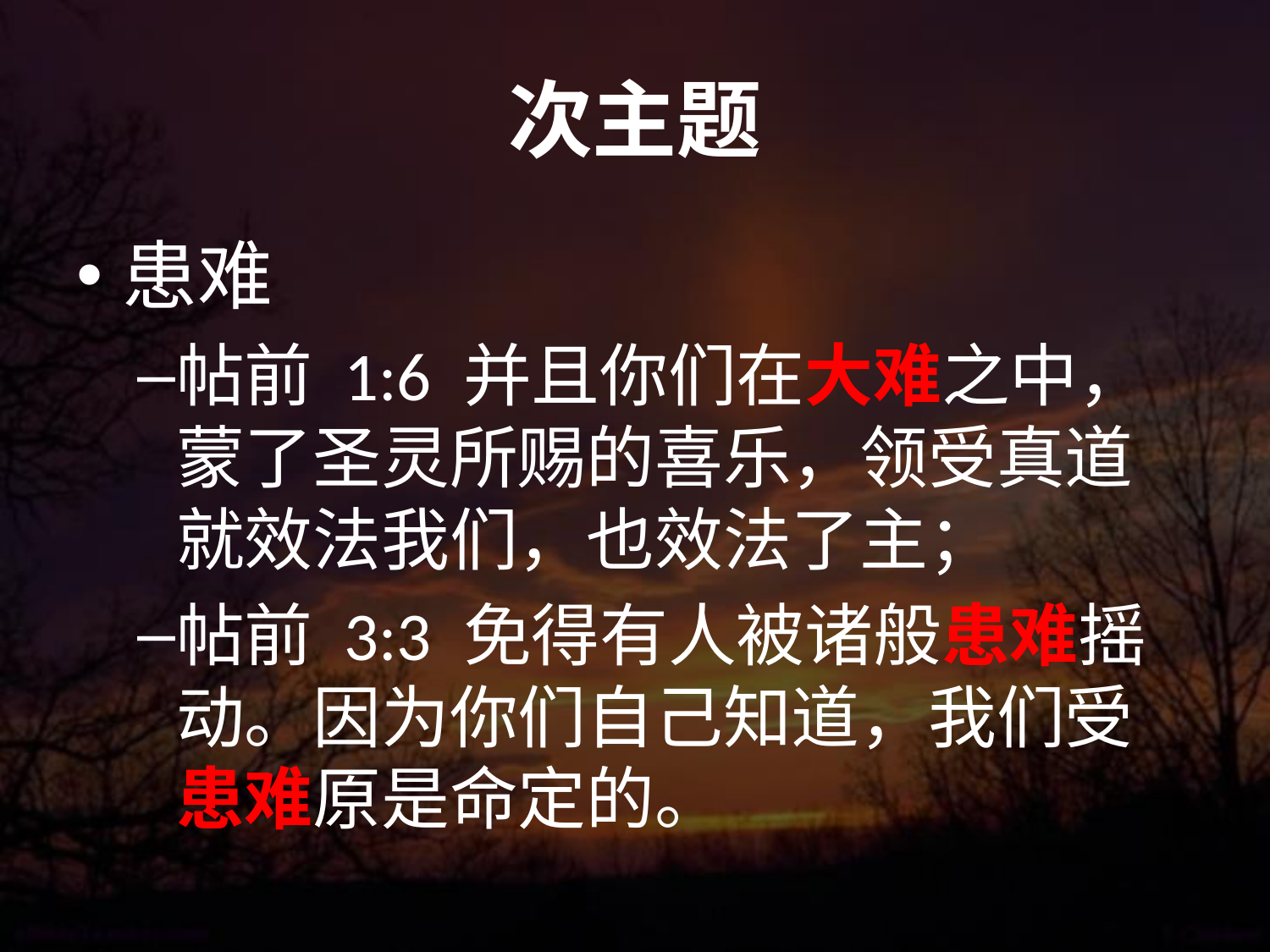

# 次主题
患难
帖前 1:6 并且你们在大难之中，蒙了圣灵所赐的喜乐，领受真道就效法我们，也效法了主；
帖前 3:3 免得有人被诸般患难摇动。因为你们自己知道，我们受患难原是命定的。